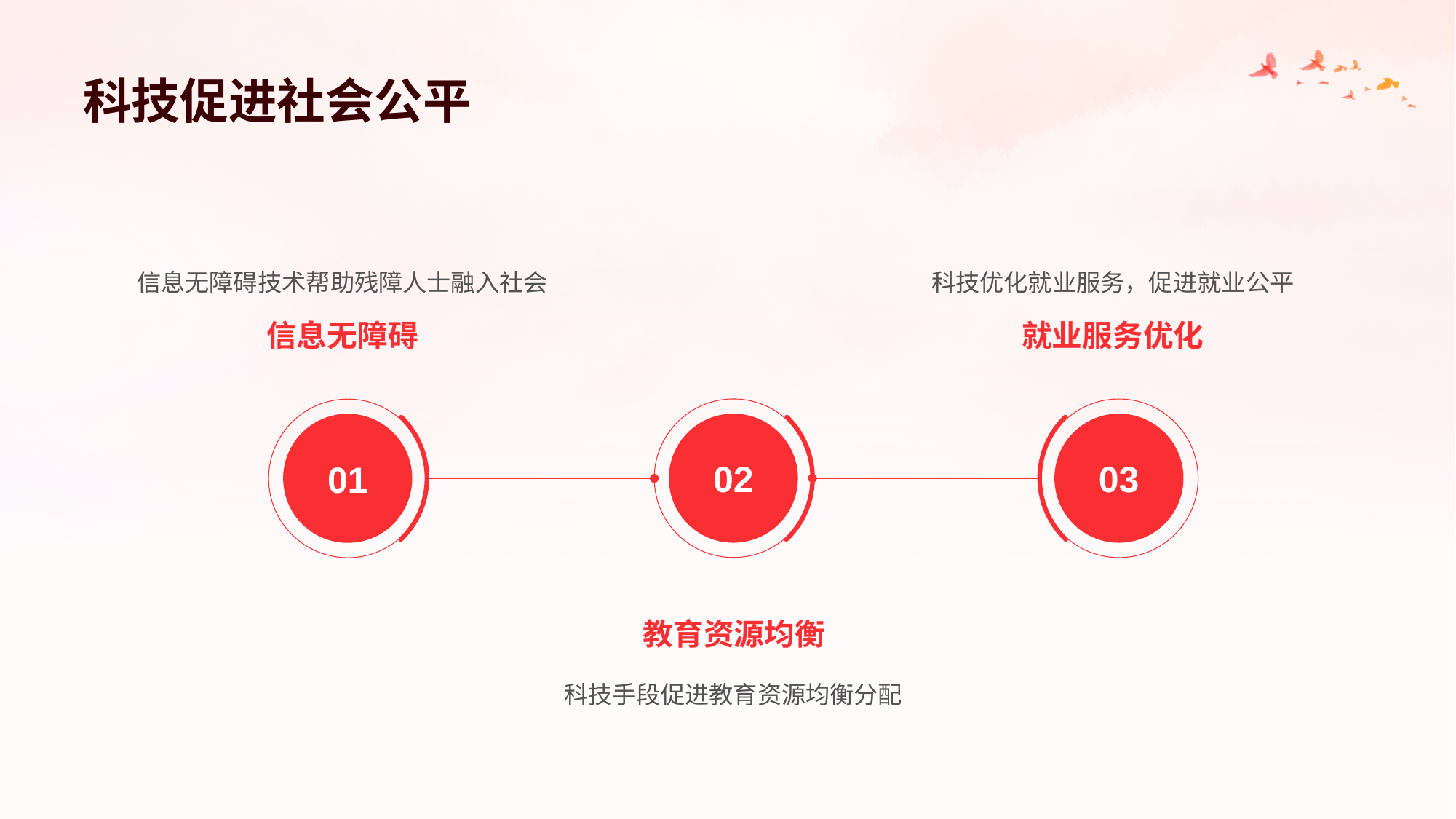

# 科技促进社会公平
信息无障碍技术帮助残障人士融入社会
科技优化就业服务，促进就业公平
信息无障碍
就业服务优化

02
03
01
教育资源均衡
科技手段促进教育资源均衡分配